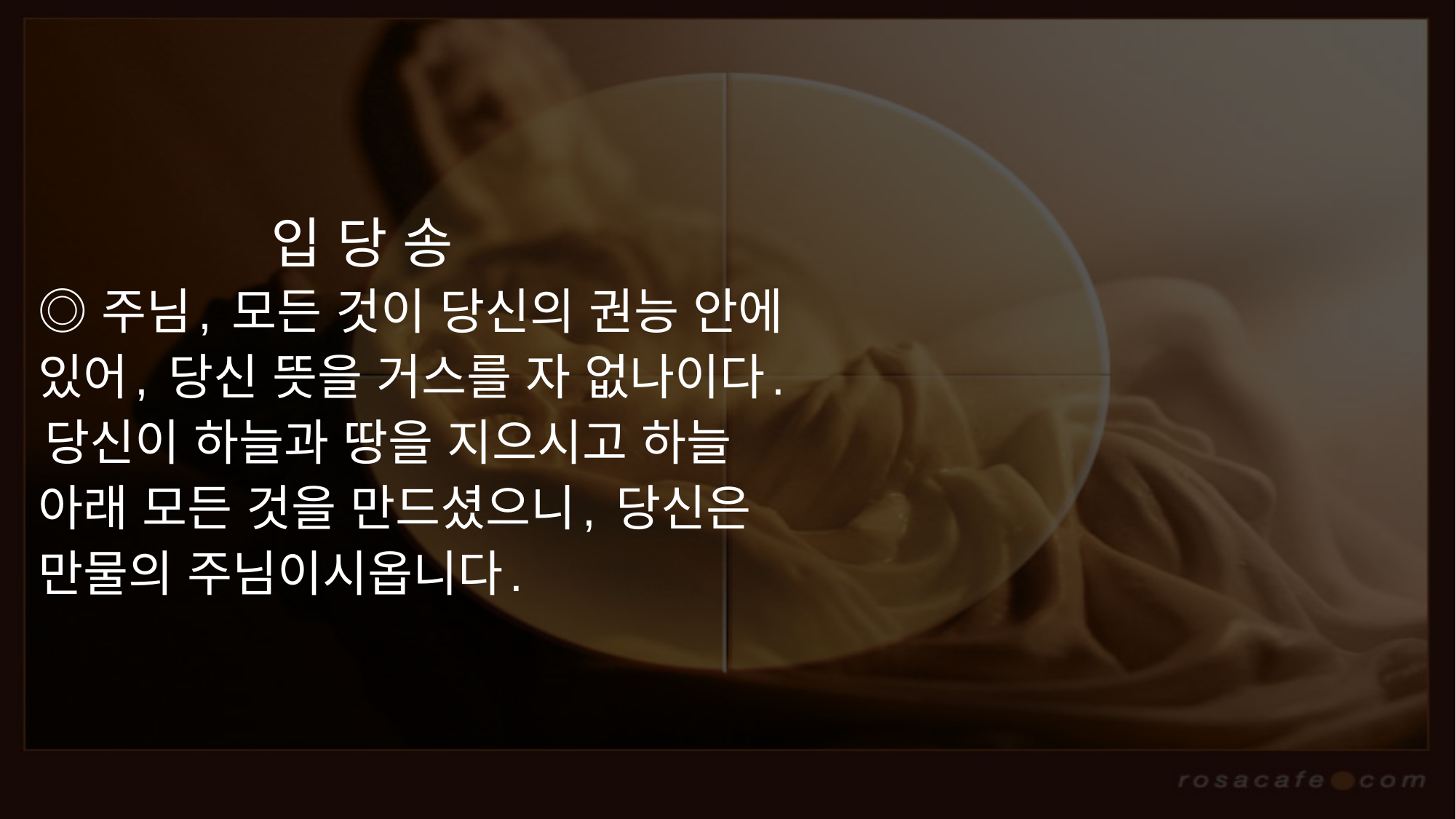

# 입 당 송 ◎ 주님, 모든 것이 당신의 권능 안에 있어, 당신 뜻을 거스를 자 없나이다. 당신이 하늘과 땅을 지으시고 하늘 아래 모든 것을 만드셨으니, 당신은 만물의 주님이시옵니다.